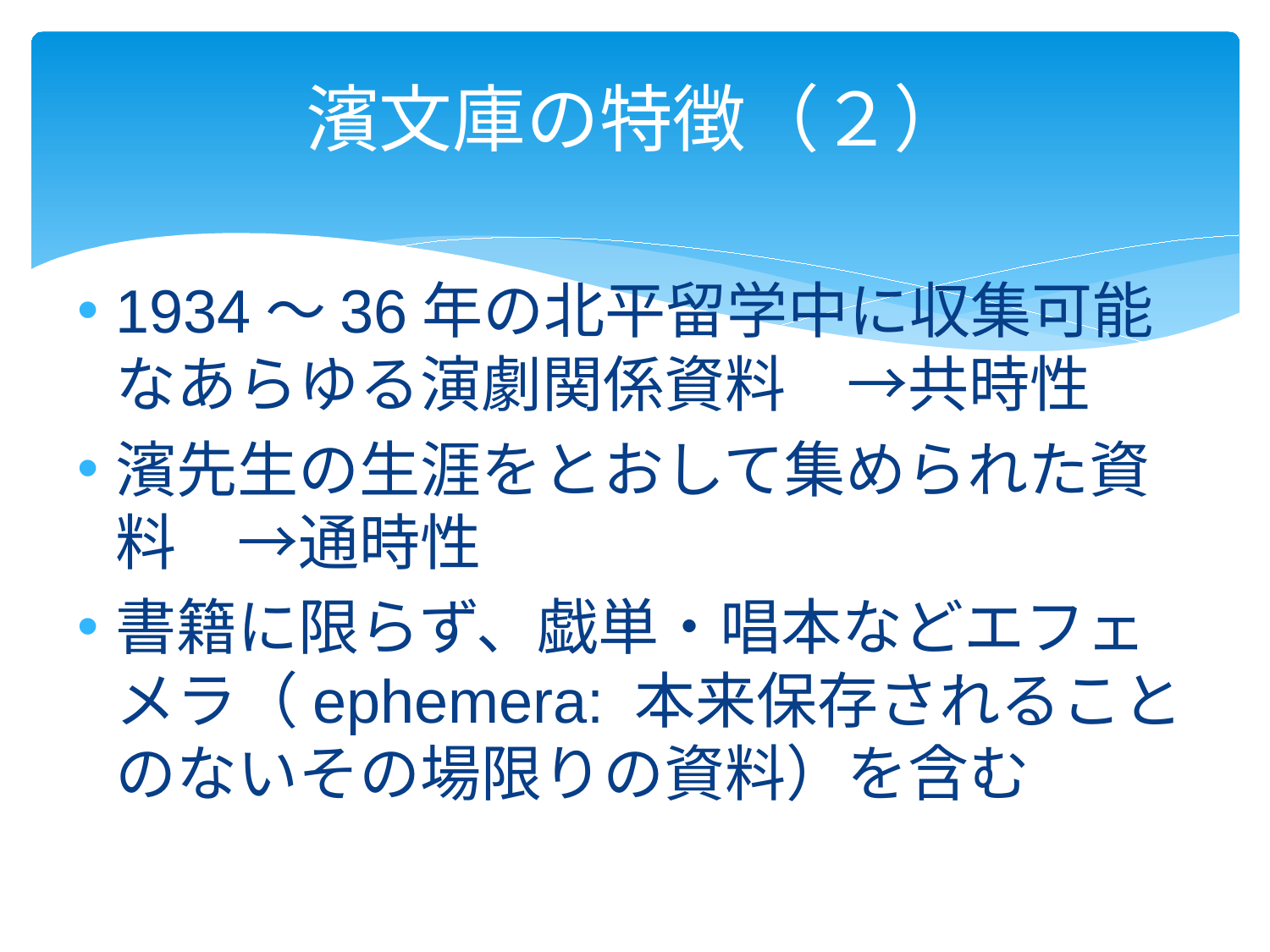

# 濱文庫の特徴（２）
1934～36年の北平留学中に収集可能なあらゆる演劇関係資料　→共時性
濱先生の生涯をとおして集められた資料　→通時性
書籍に限らず、戯単・唱本などエフェメラ（ephemera: 本来保存されることのないその場限りの資料）を含む